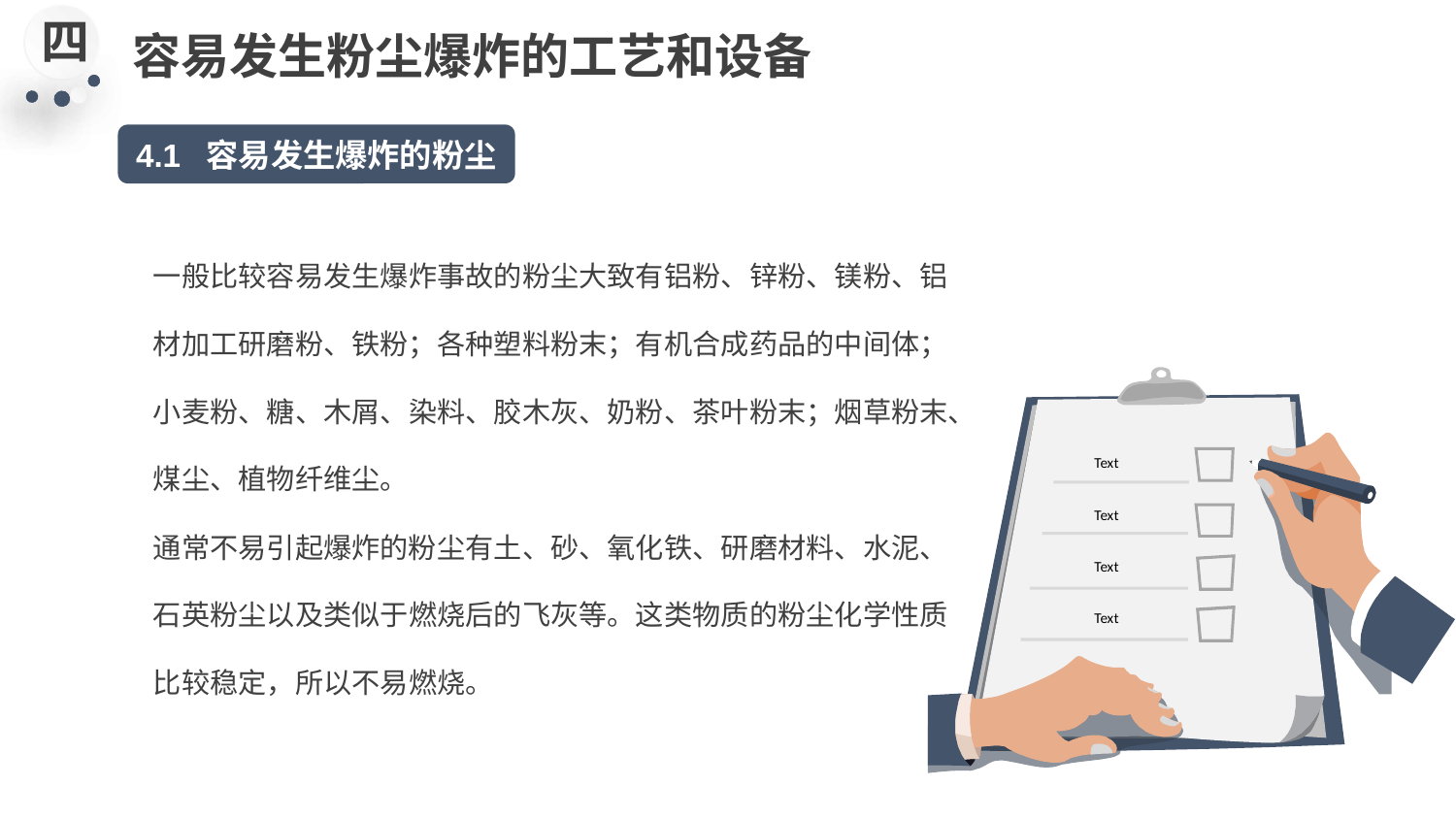

四
容易发生粉尘爆炸的工艺和设备
4.1  容易发生爆炸的粉尘
一般比较容易发生爆炸事故的粉尘大致有铝粉、锌粉、镁粉、铝材加工研磨粉、铁粉；各种塑料粉末；有机合成药品的中间体；小麦粉、糖、木屑、染料、胶木灰、奶粉、茶叶粉末；烟草粉末、煤尘、植物纤维尘。
通常不易引起爆炸的粉尘有土、砂、氧化铁、研磨材料、水泥、石英粉尘以及类似于燃烧后的飞灰等。这类物质的粉尘化学性质比较稳定，所以不易燃烧。

Text

Text

Text

Text